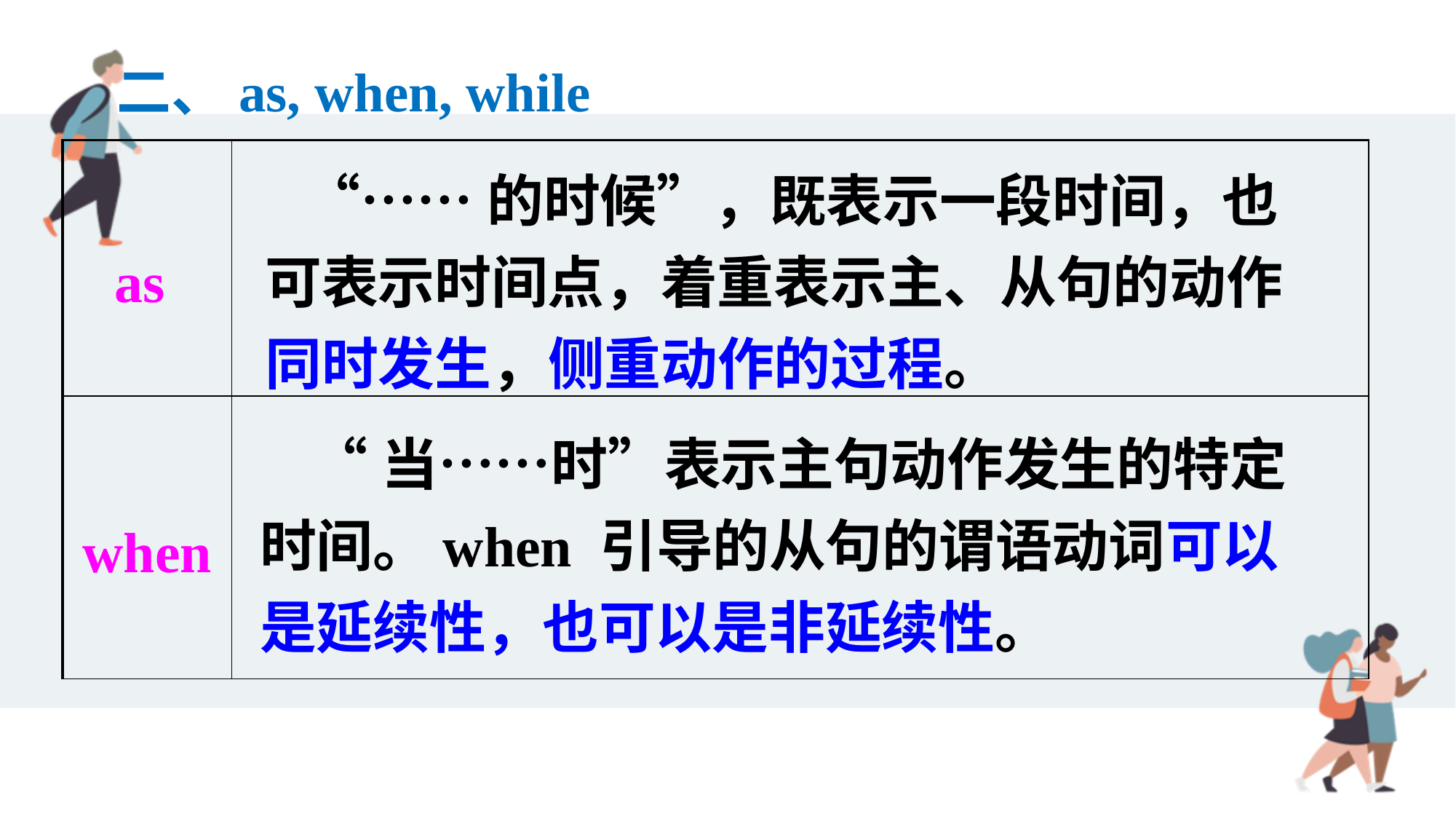

二、as, when, while
| as |  |
| --- | --- |
| when |  |
   “……的时候”，既表示一段时间，也可表示时间点，着重表示主、从句的动作同时发生，侧重动作的过程。
    “当……时”表示主句动作发生的特定时间。when 引导的从句的谓语动词可以是延续性，也可以是非延续性。